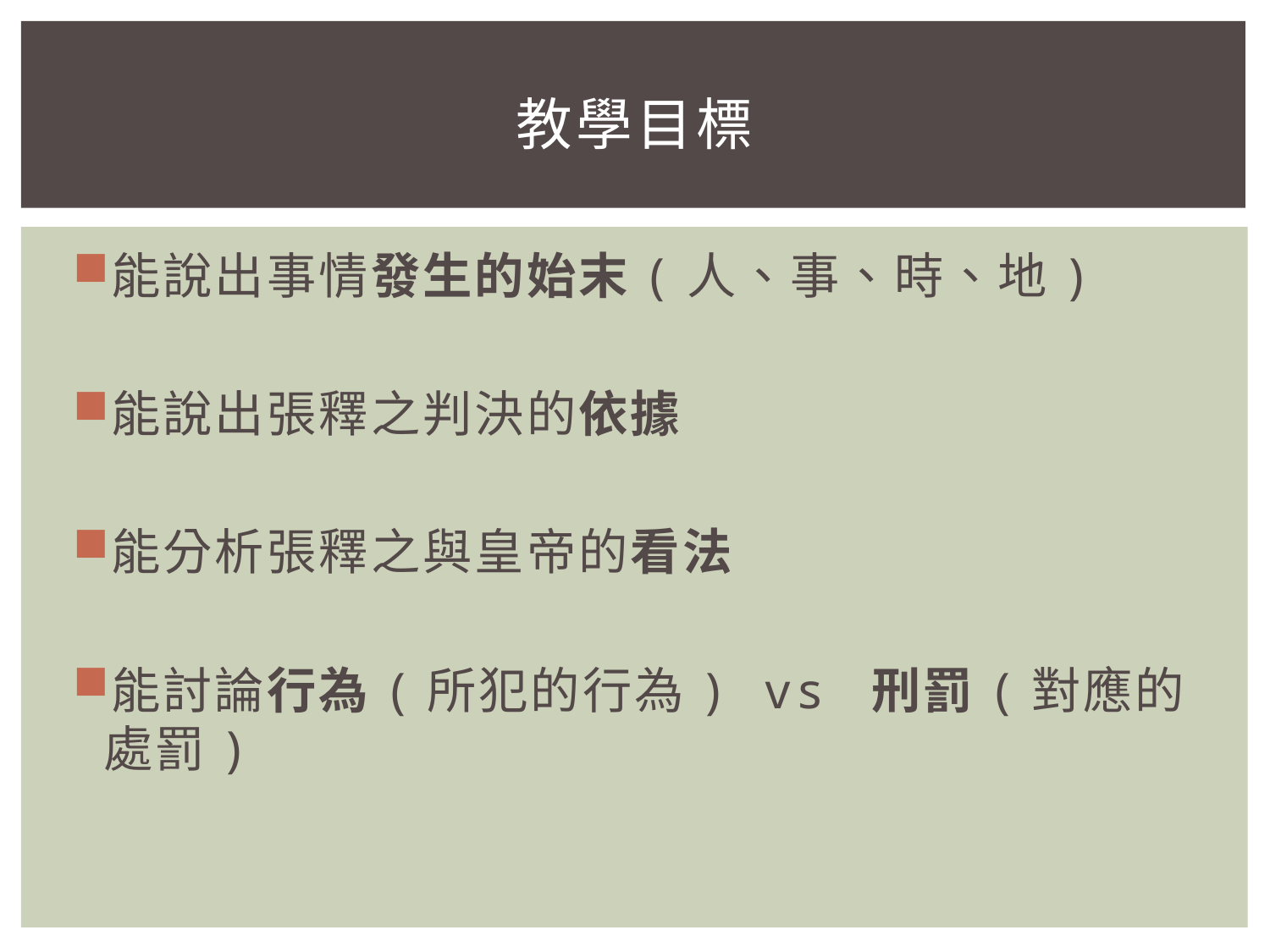

# 教學目標
能說出事情發生的始末(人、事、時、地)

能說出張釋之判決的依據

能分析張釋之與皇帝的看法

能討論行為(所犯的行為) vs 刑罰(對應的處罰)